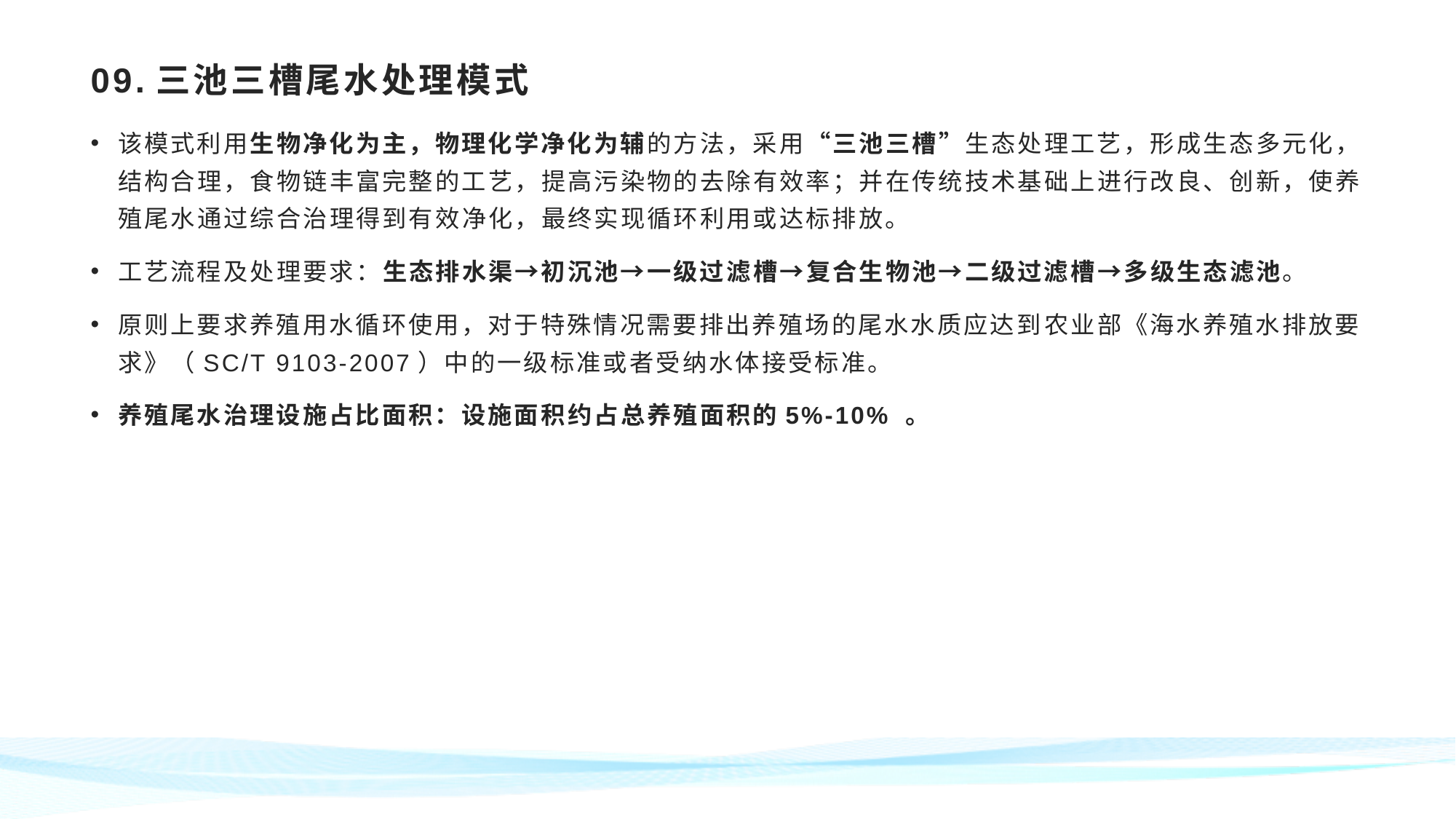

# 09.三池三槽尾水处理模式
该模式利用生物净化为主，物理化学净化为辅的方法，采用“三池三槽”生态处理工艺，形成生态多元化，结构合理，食物链丰富完整的工艺，提高污染物的去除有效率；并在传统技术基础上进行改良、创新，使养殖尾水通过综合治理得到有效净化，最终实现循环利用或达标排放。
工艺流程及处理要求：生态排水渠→初沉池→一级过滤槽→复合生物池→二级过滤槽→多级生态滤池。
原则上要求养殖用水循环使用，对于特殊情况需要排出养殖场的尾水水质应达到农业部《海水养殖水排放要求》（SC/T 9103-2007）中的一级标准或者受纳水体接受标准。
养殖尾水治理设施占比面积：设施面积约占总养殖面积的5%-10% 。
20